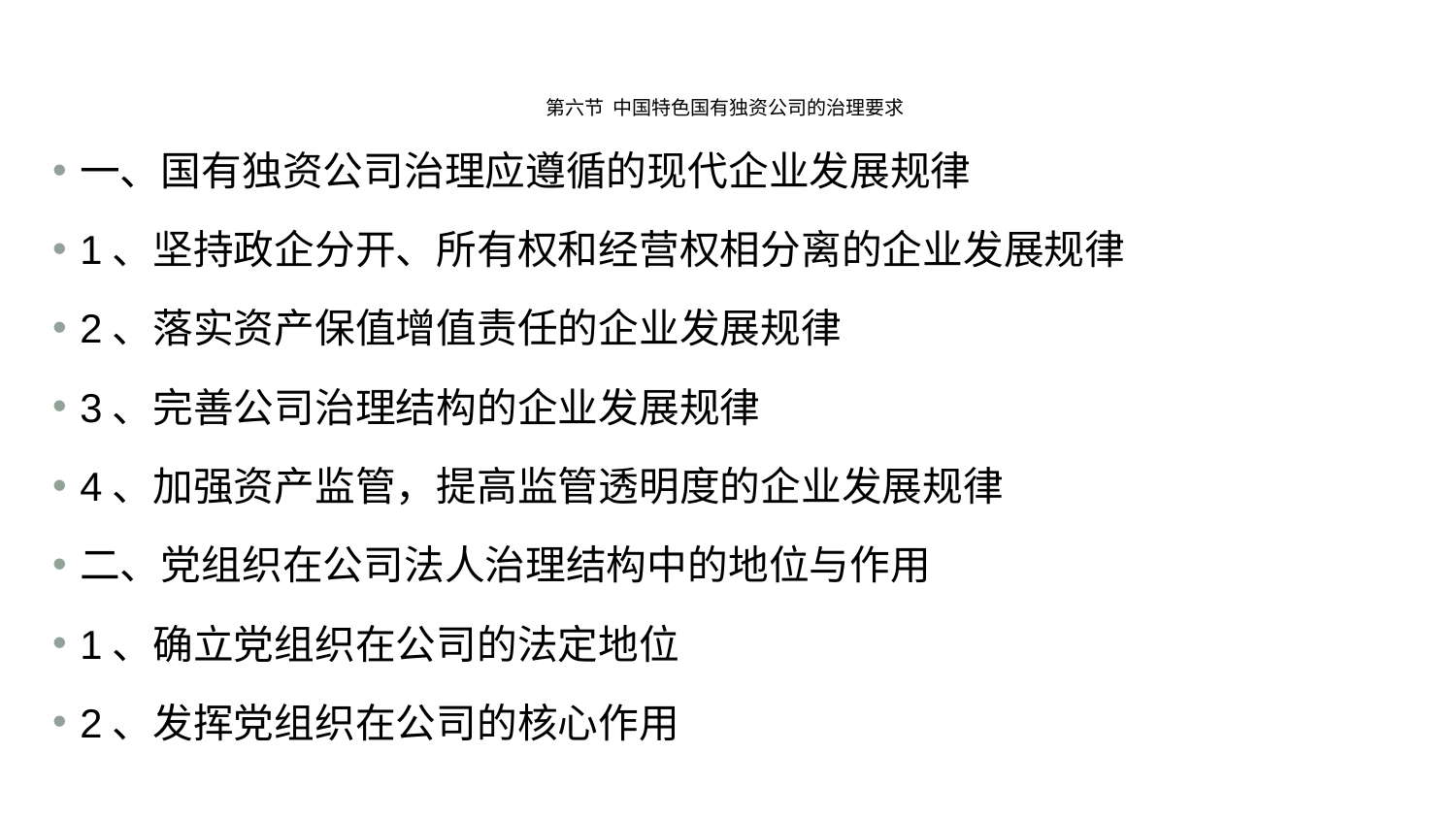

# 第六节  中国特色国有独资公司的治理要求
一、国有独资公司治理应遵循的现代企业发展规律
1、坚持政企分开、所有权和经营权相分离的企业发展规律
2、落实资产保值增值责任的企业发展规律
3、完善公司治理结构的企业发展规律
4、加强资产监管，提高监管透明度的企业发展规律
二、党组织在公司法人治理结构中的地位与作用
1、确立党组织在公司的法定地位
2、发挥党组织在公司的核心作用